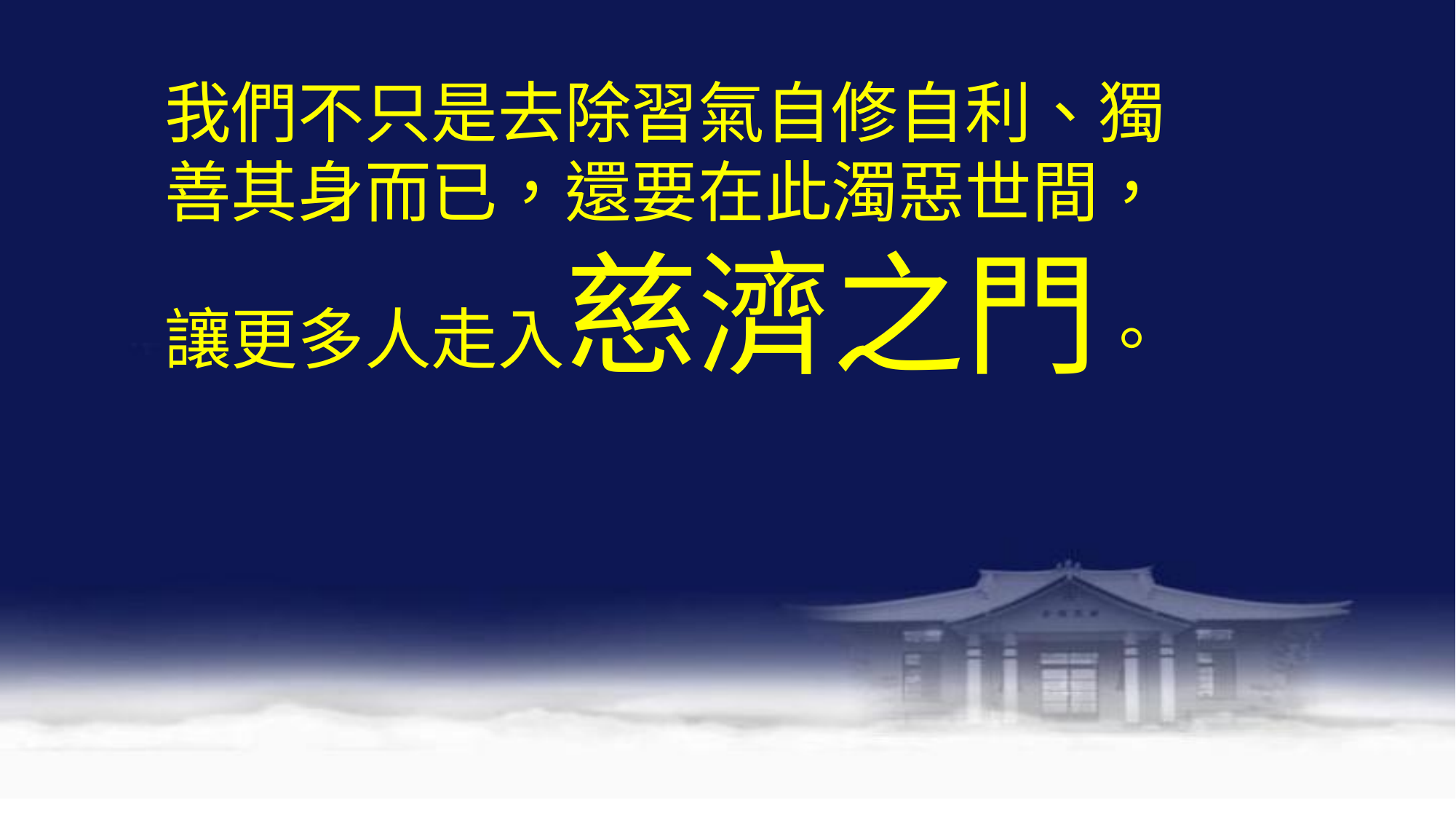

我們不只是去除習氣自修自利、獨善其身而已，還要在此濁惡世間，讓更多人走入慈濟之門。